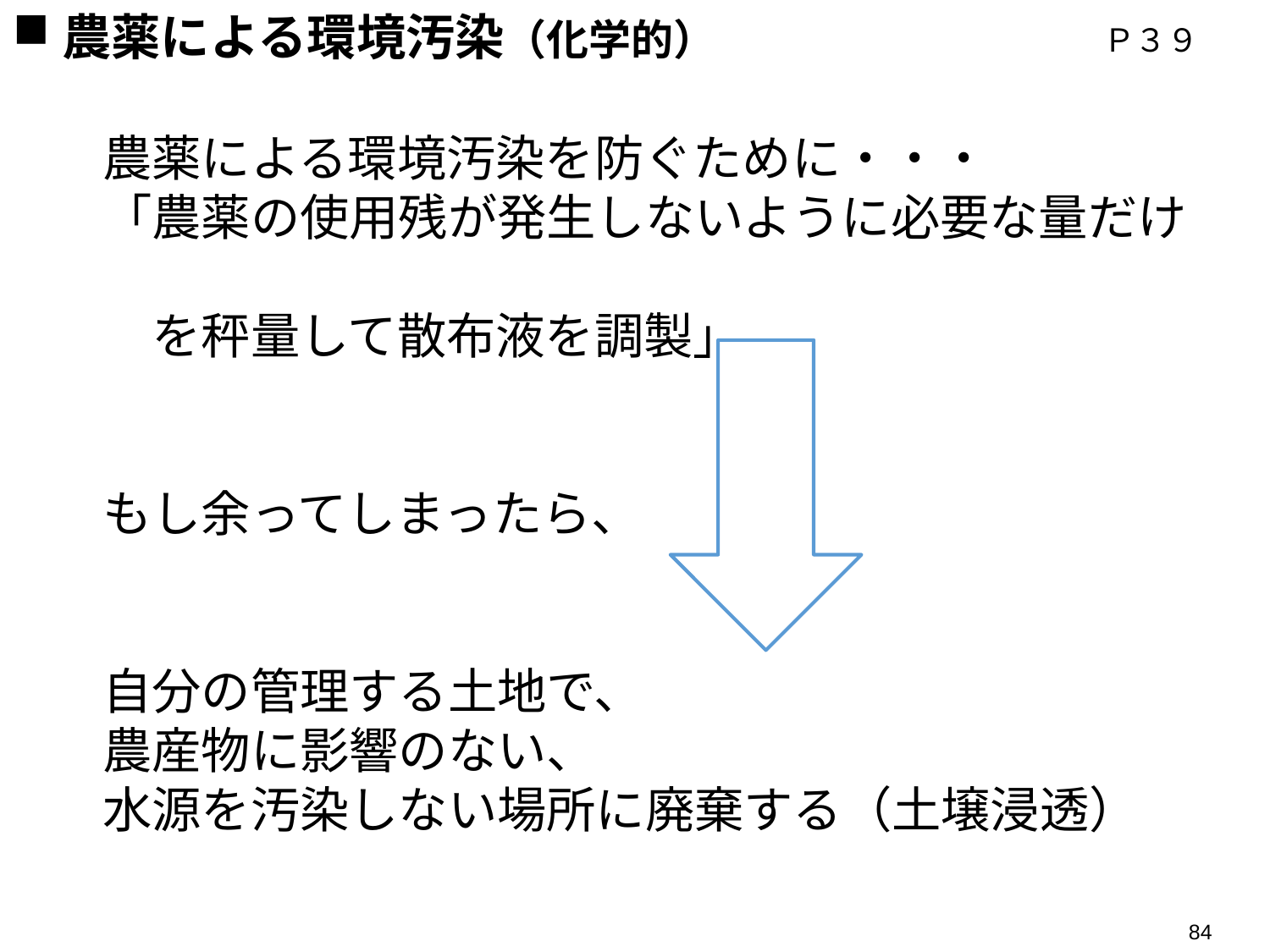

農薬による環境汚染（化学的）
Ｐ３９
農薬による環境汚染を防ぐために・・・
「農薬の使用残が発生しないように必要な量だけ　
　を秤量して散布液を調製」

もし余ってしまったら、

自分の管理する土地で、
農産物に影響のない、
水源を汚染しない場所に廃棄する（土壌浸透）

84